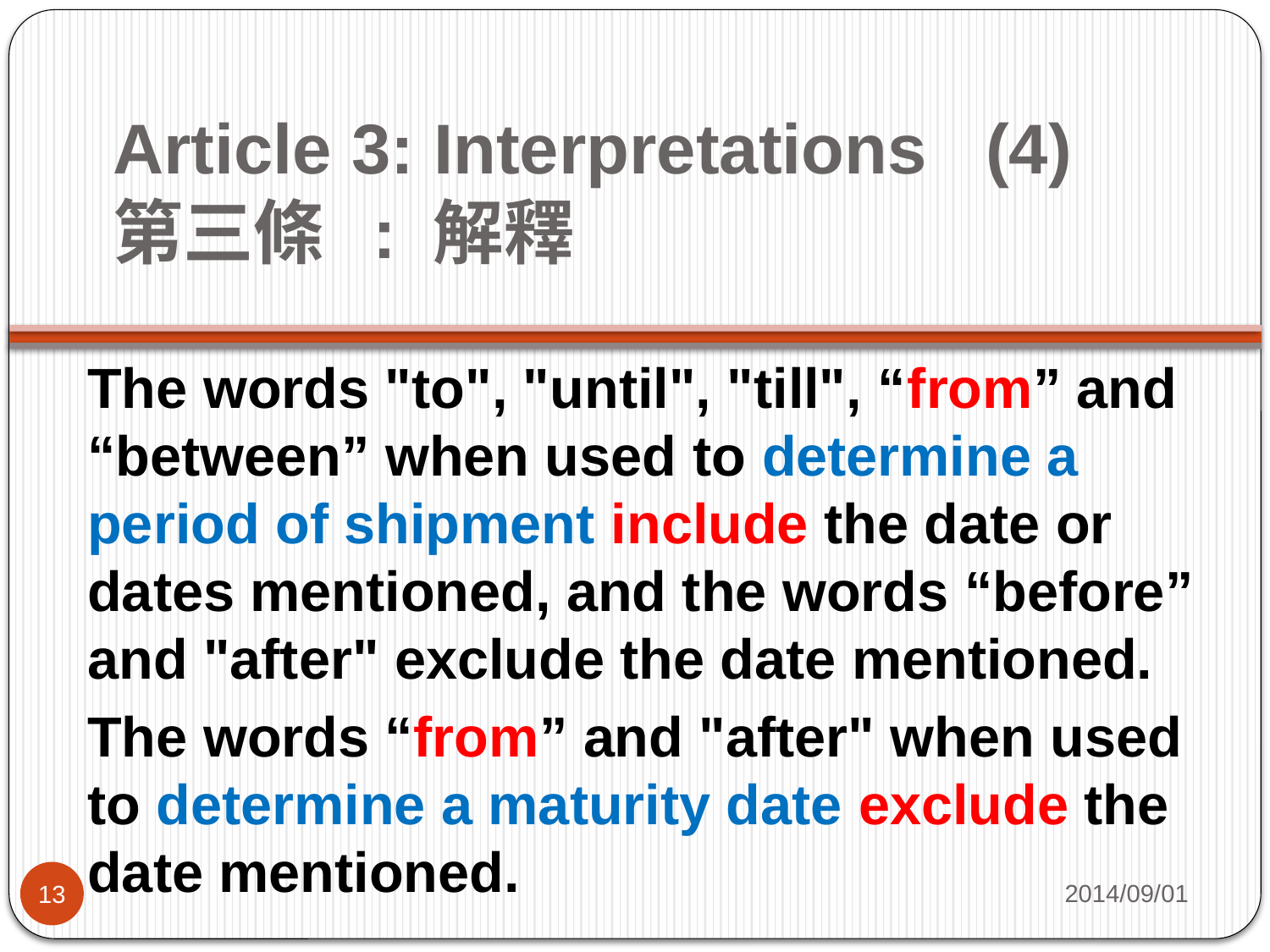

# Article 3: Interpretations   (4)   第三條  : 解釋
The words "to", "until", "till", “from” and “between” when used to determine a period of shipment include the date or dates mentioned, and the words “before” and "after" exclude the date mentioned.
The words “from” and "after" when used to determine a maturity date exclude the date mentioned.
2014/09/01
13